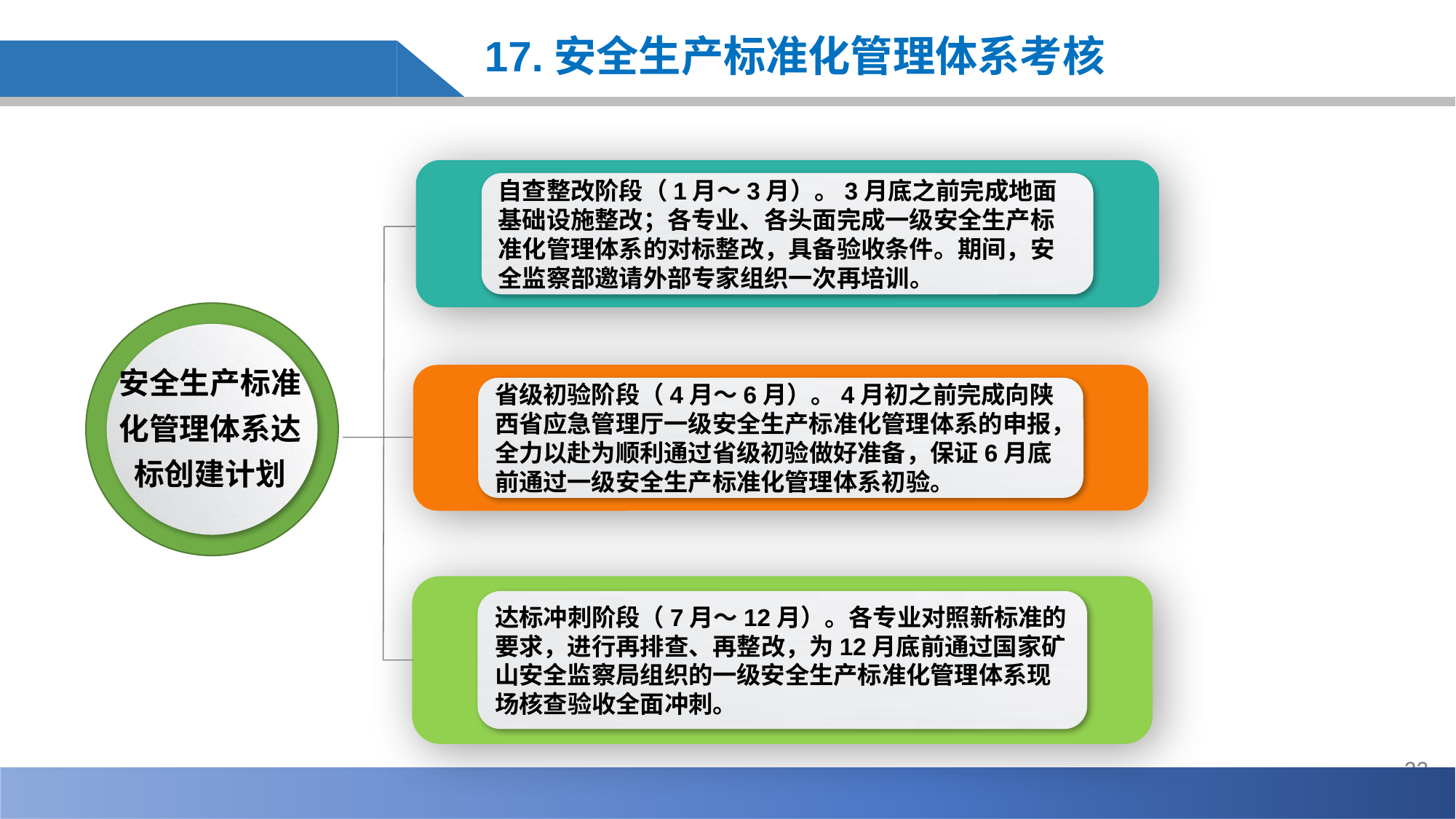

17.安全生产标准化管理体系考核

自查整改阶段（1月～3月）。3月底之前完成地面基础设施整改；各专业、各头面完成一级安全生产标准化管理体系的对标整改，具备验收条件。期间，安全监察部邀请外部专家组织一次再培训。

安全生产标准化管理体系达标创建计划

省级初验阶段（4月～6月）。4月初之前完成向陕西省应急管理厅一级安全生产标准化管理体系的申报，全力以赴为顺利通过省级初验做好准备，保证6月底前通过一级安全生产标准化管理体系初验。

达标冲刺阶段（7月～12月）。各专业对照新标准的要求，进行再排查、再整改，为12月底前通过国家矿山安全监察局组织的一级安全生产标准化管理体系现场核查验收全面冲刺。